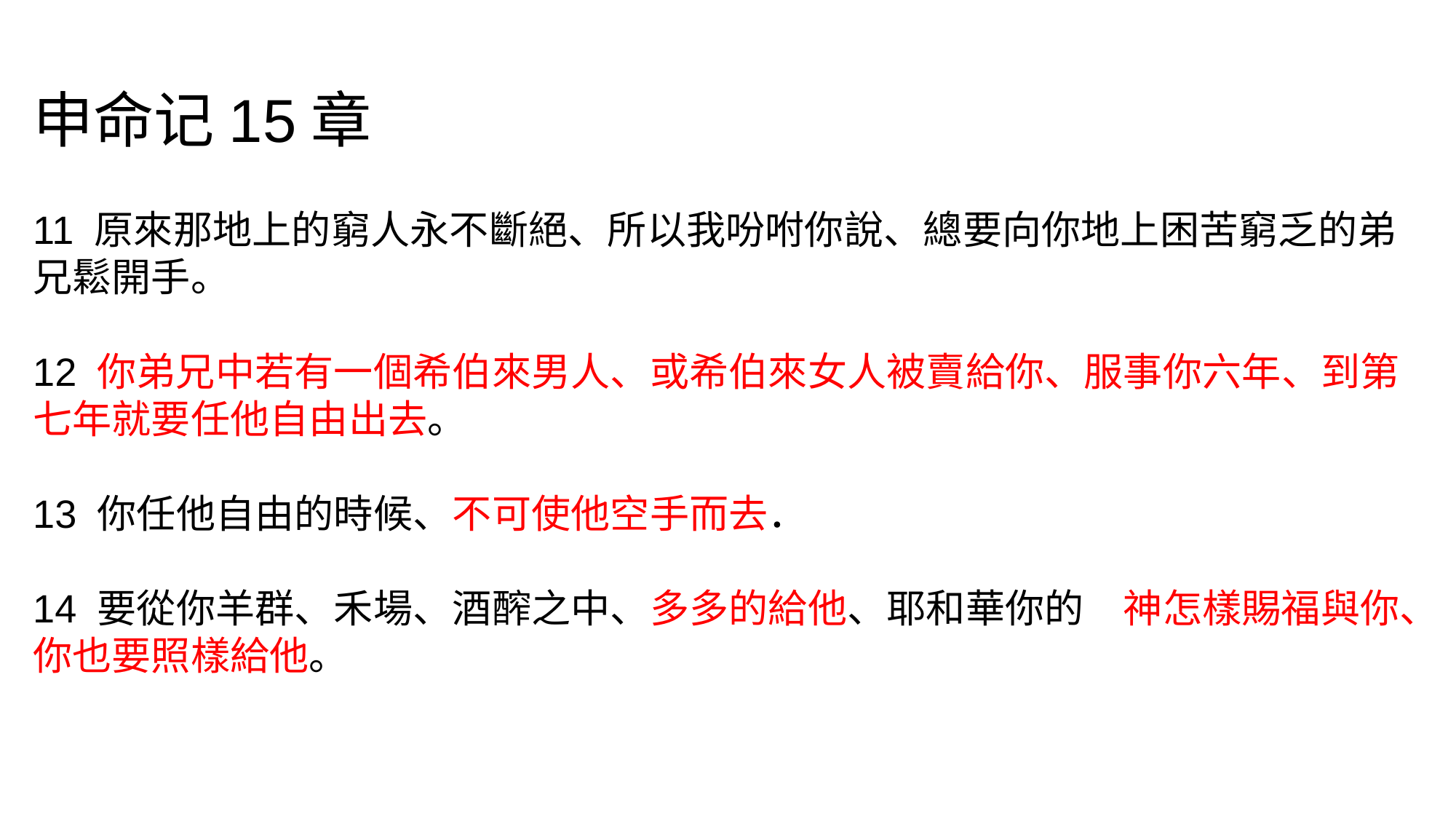

申命记15章

11 原來那地上的窮人永不斷絕、所以我吩咐你說、總要向你地上困苦窮乏的弟兄鬆開手。
12 你弟兄中若有一個希伯來男人、或希伯來女人被賣給你、服事你六年、到第七年就要任他自由出去。
13 你任他自由的時候、不可使他空手而去．
14 要從你羊群、禾場、酒醡之中、多多的給他、耶和華你的　神怎樣賜福與你、你也要照樣給他。